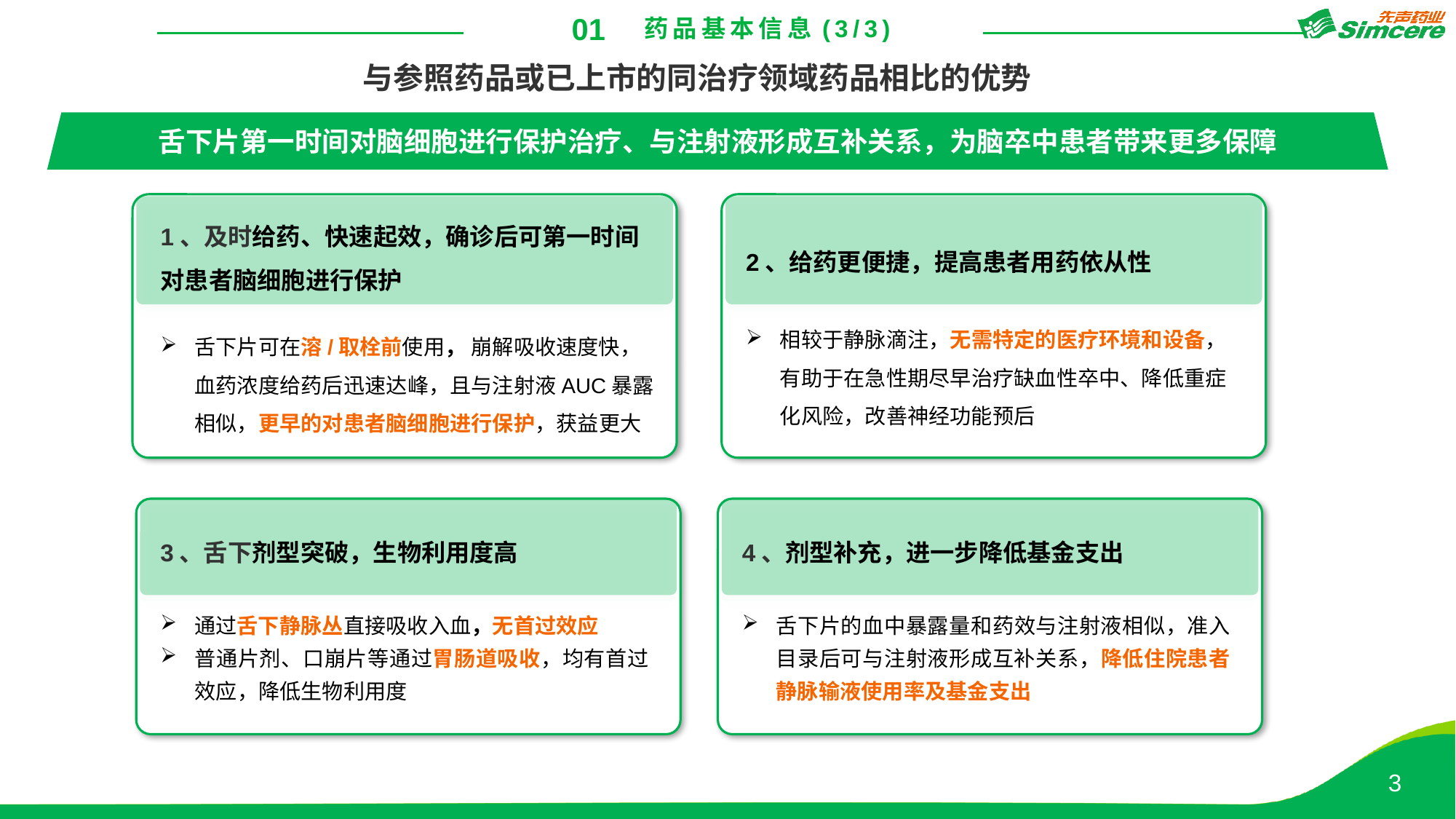

01
药品基本信息(3/3)
与参照药品或已上市的同治疗领域药品相比的优势
舌下片第一时间对脑细胞进行保护治疗、与注射液形成互补关系，为脑卒中患者带来更多保障

1、及时给药、快速起效，确诊后可第一时间对患者脑细胞进行保护

舌下片可在溶/取栓前使用， 崩解吸收速度快，血药浓度给药后迅速达峰，且与注射液AUC暴露相似，更早的对患者脑细胞进行保护，获益更大
2、给药更便捷，提高患者用药依从性

相较于静脉滴注，无需特定的医疗环境和设备，有助于在急性期尽早治疗缺血性卒中、降低重症化风险，改善神经功能预后

3、舌下剂型突破，生物利用度高

通过舌下静脉丛直接吸收入血，无首过效应
普通片剂、口崩片等通过胃肠道吸收，均有首过效应，降低生物利用度
4、剂型补充，进一步降低基金支出

舌下片的血中暴露量和药效与注射液相似，准入目录后可与注射液形成互补关系，降低住院患者静脉输液使用率及基金支出
3